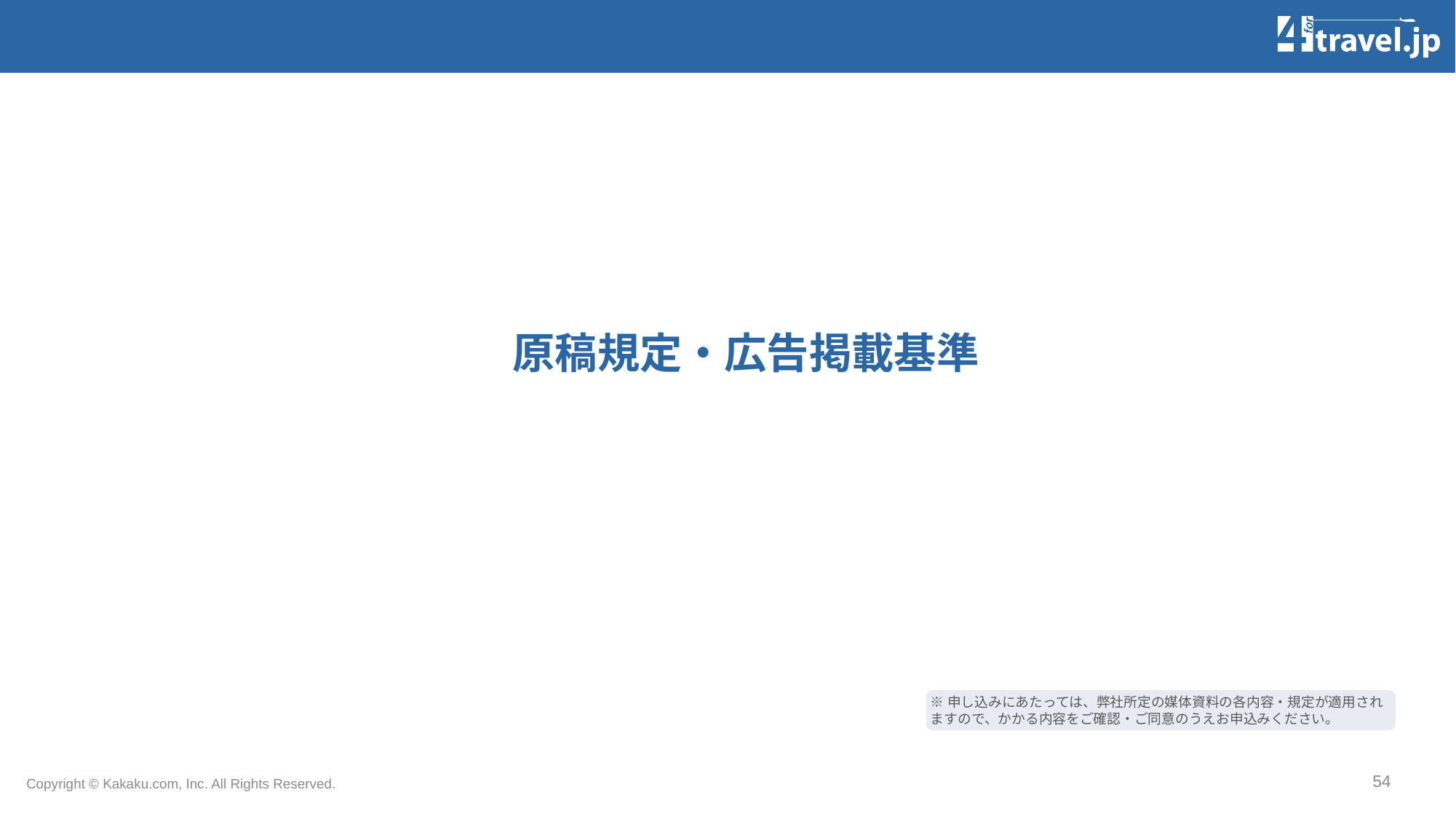

# 原稿規定・広告掲載基準
※申し込みにあたっては、弊社所定の媒体資料の各内容・規定が適用されますので、かかる内容をご確認・ご同意のうえお申込みください。

54
Copyright © Kakaku.com, Inc. All Rights Reserved.